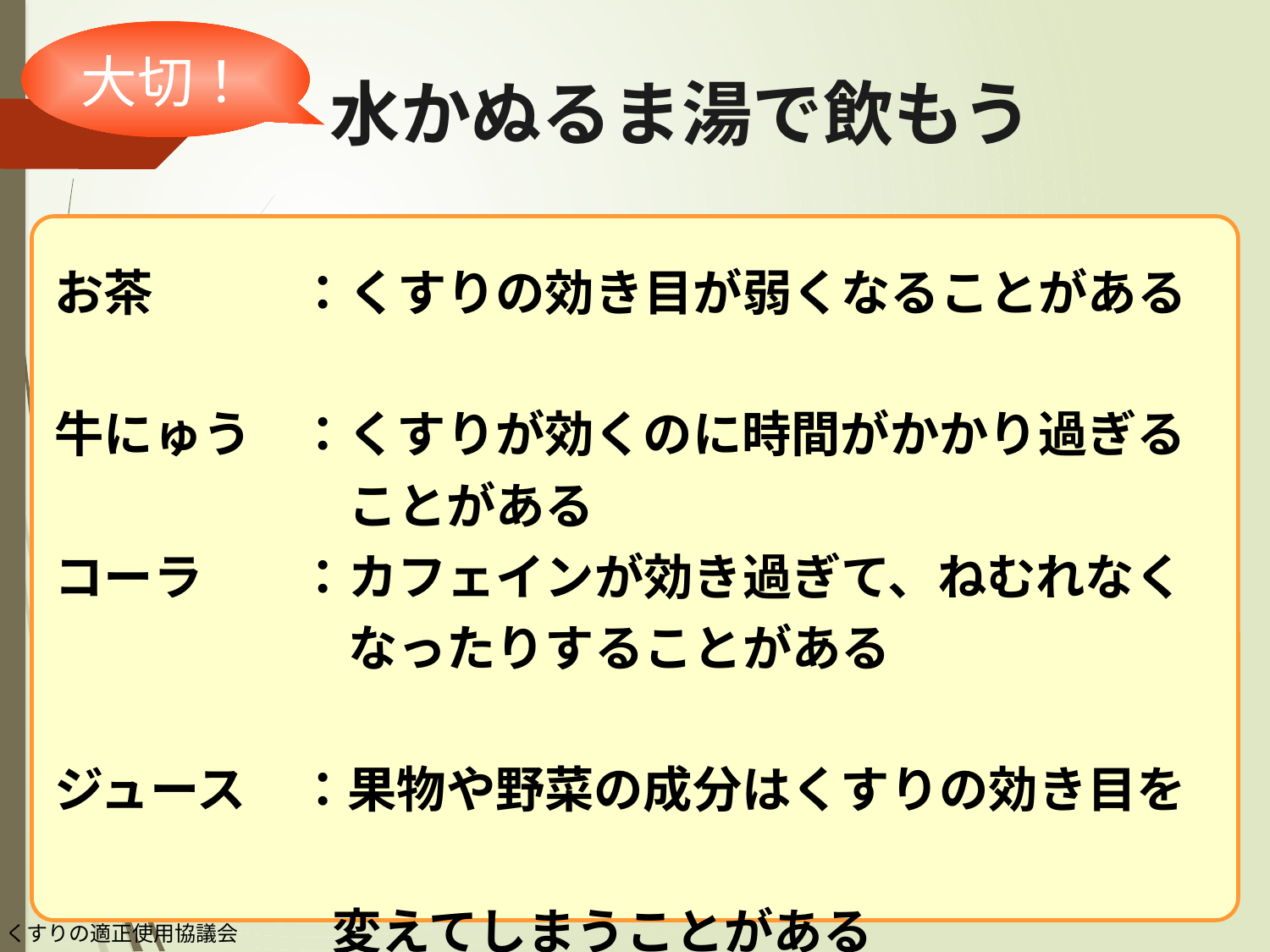

大切！
水かぬるま湯で飲もう

お茶

牛にゅう

コーラ

ジュース
：	くすりの効き目が弱くなることがある

：くすりが効くのに時間がかかり過ぎることがある
：	カフェインが効き過ぎて、ねむれなくなったりすることがある

：果物や野菜の成分はくすりの効き目を
  変えてしまうことがある
くすりの適正使用協議会